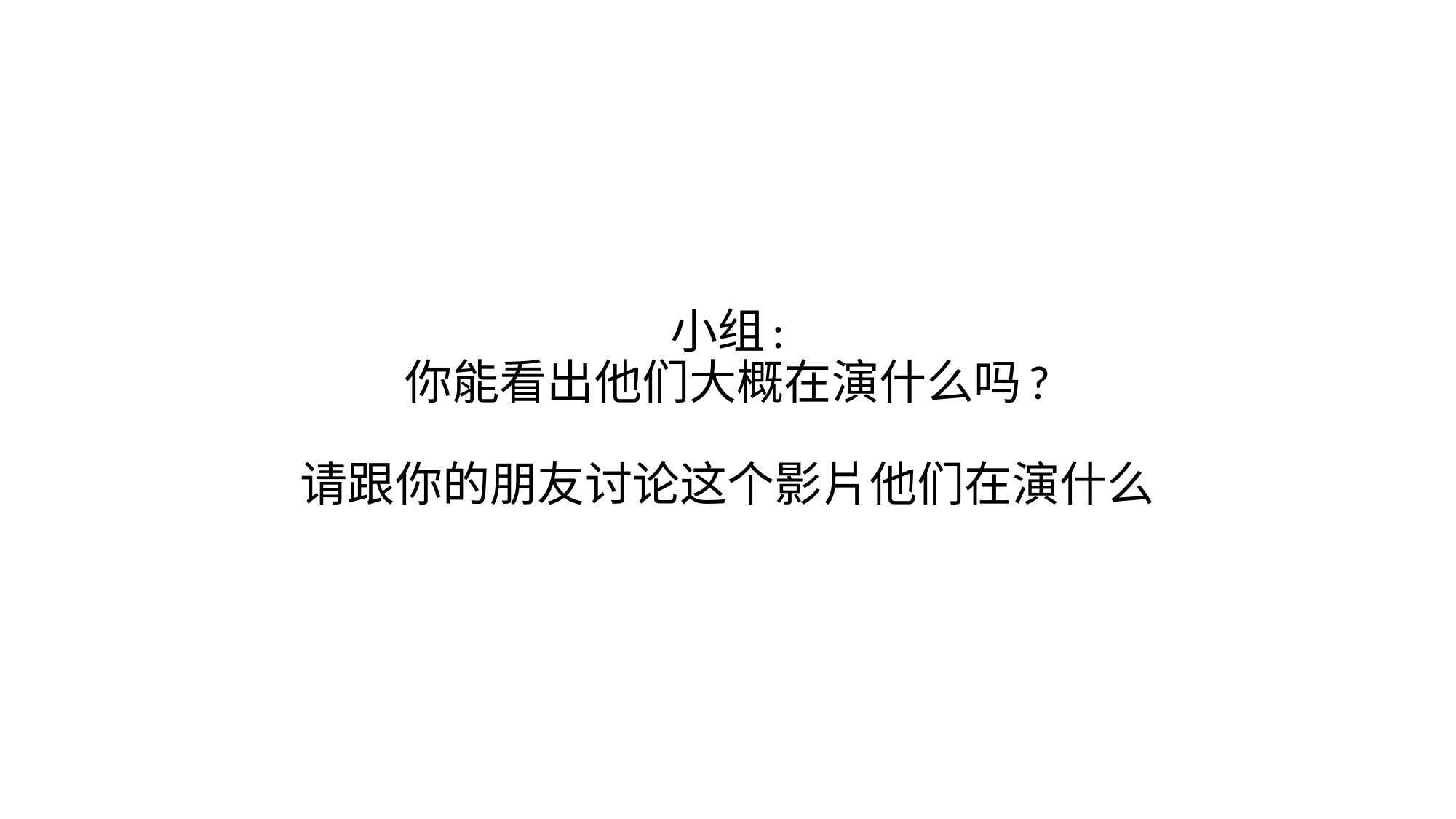

# 小组: 你能看出他们大概在演什么吗? 请跟你的朋友讨论这个影片他们在演什么